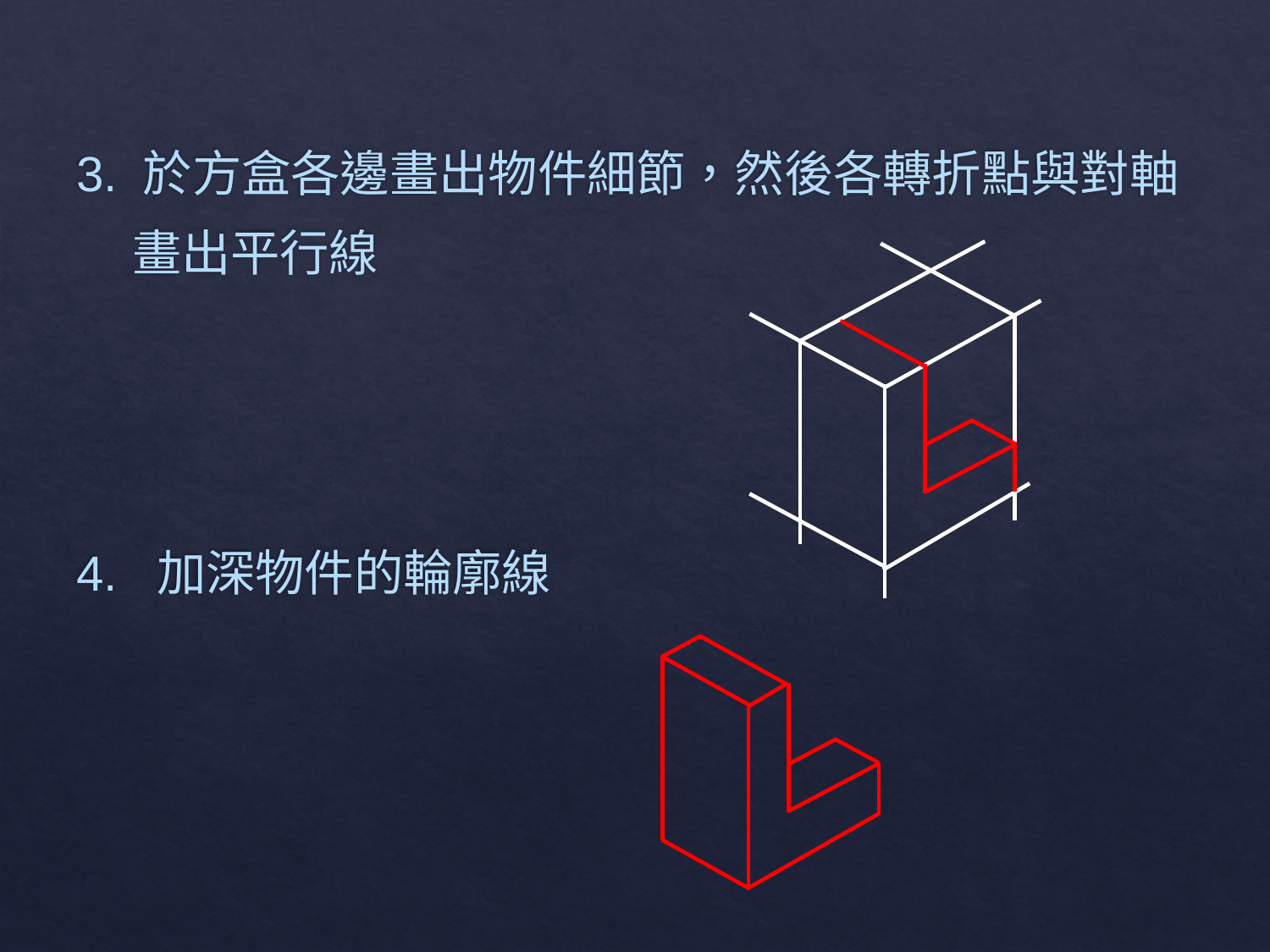

3. 於方盒各邊畫出物件細節，然後各轉折點與對軸
    畫出平行線

4.  加深物件的輪廓線